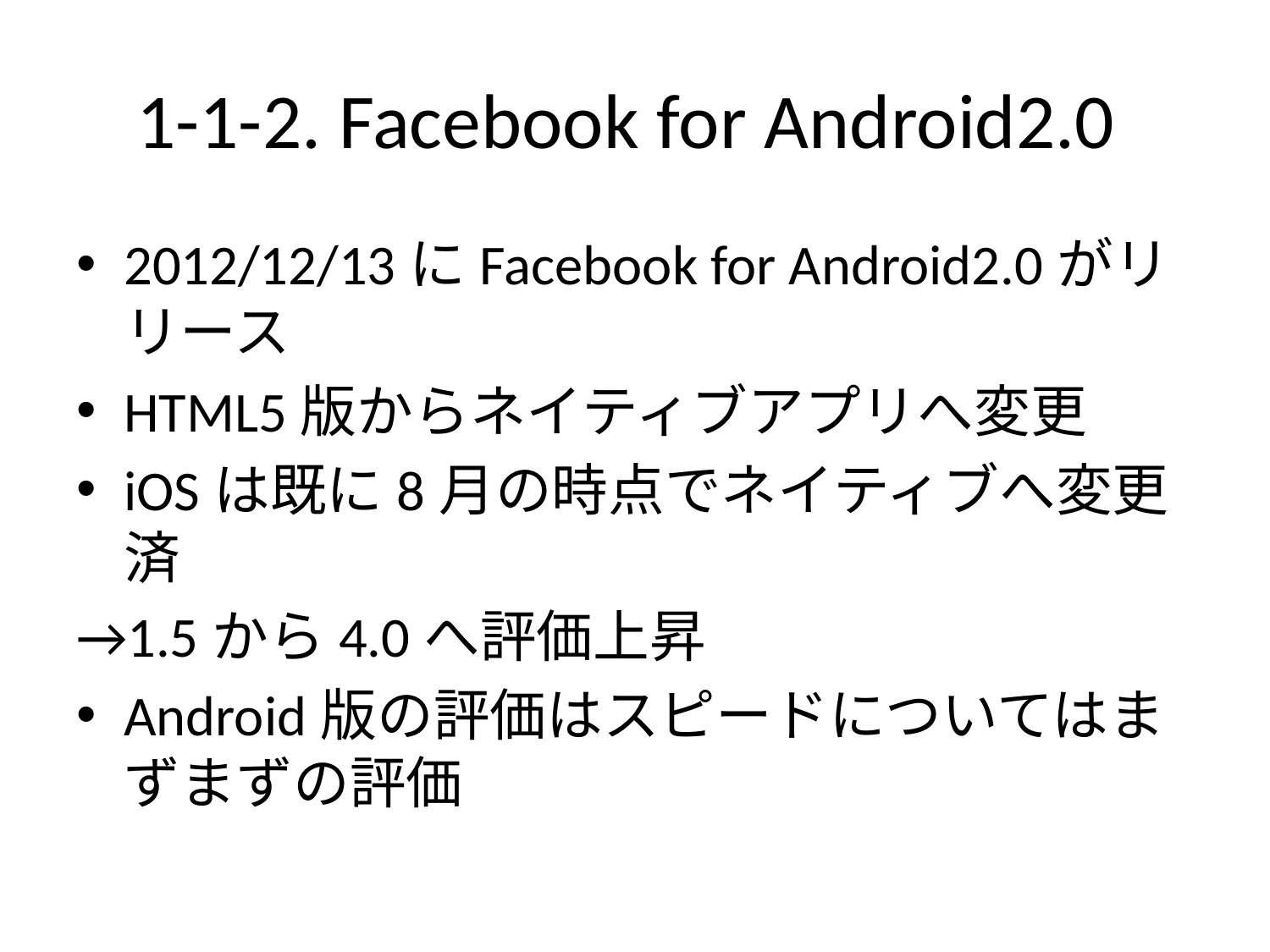

# 1-1-2. Facebook for Android2.0
2012/12/13にFacebook for Android2.0がリリース
HTML5版からネイティブアプリへ変更
iOSは既に8月の時点でネイティブへ変更済
→1.5から4.0へ評価上昇
Android版の評価はスピードについてはまずまずの評価